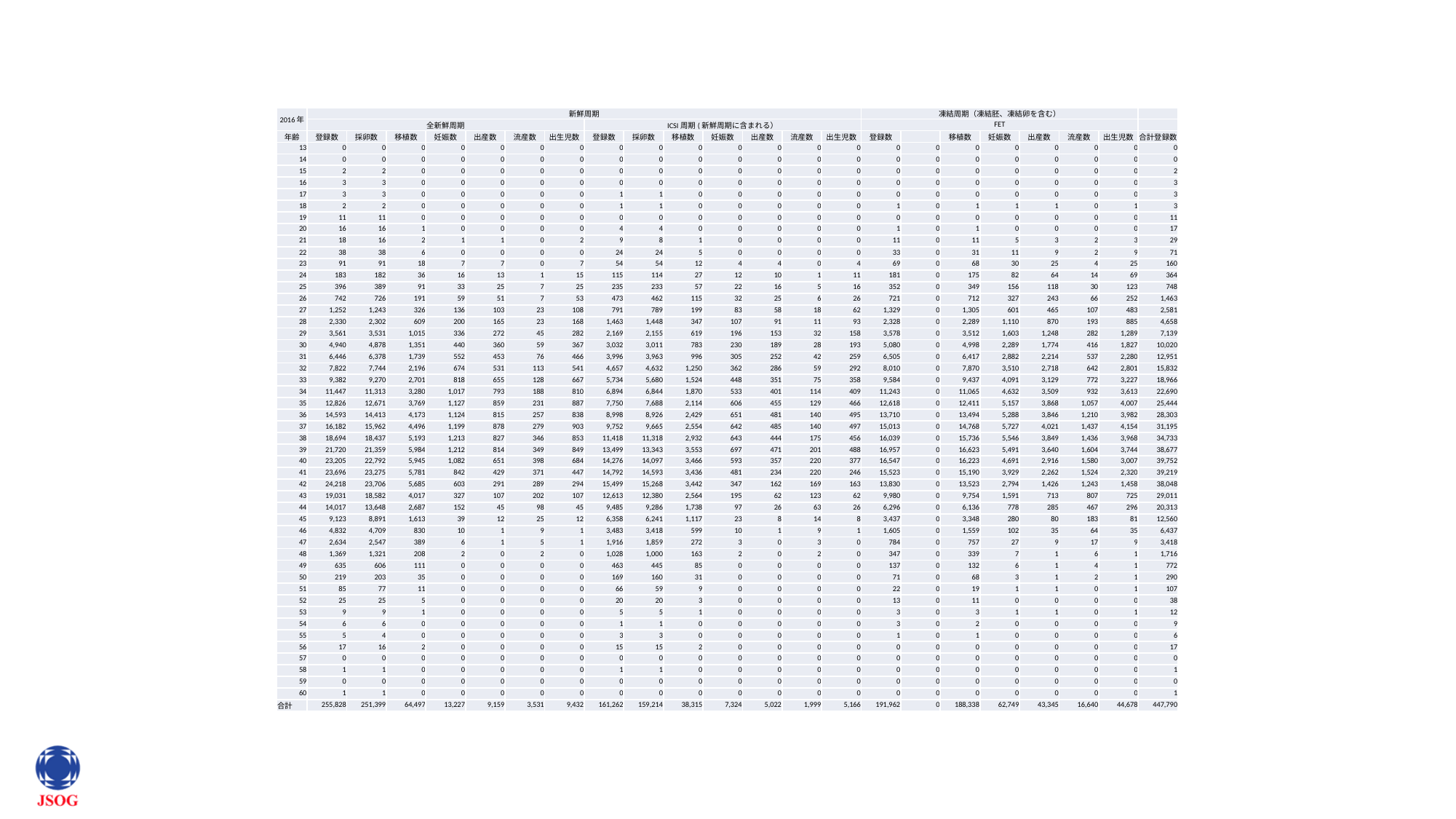

| 2016年 | 新鮮周期 |  |  |  |  |  |  |  |  |  |  |  |  |  | 凍結周期（凍結胚、凍結卵を含む） |  |  |  |  |  |  |  |
| --- | --- | --- | --- | --- | --- | --- | --- | --- | --- | --- | --- | --- | --- | --- | --- | --- | --- | --- | --- | --- | --- | --- |
|  | 全新鮮周期 |  |  |  |  |  |  | ICSI周期(新鮮周期に含まれる） |  |  |  |  |  |  | FET |  |  |  |  |  |  |  |
| 年齢 | 登録数 | 採卵数 | 移植数 | 妊娠数 | 出産数 | 流産数 | 出生児数 | 登録数 | 採卵数 | 移植数 | 妊娠数 | 出産数 | 流産数 | 出生児数 | 登録数 |  | 移植数 | 妊娠数 | 出産数 | 流産数 | 出生児数 | 合計登録数 |
| 13 | 0 | 0 | 0 | 0 | 0 | 0 | 0 | 0 | 0 | 0 | 0 | 0 | 0 | 0 | 0 | 0 | 0 | 0 | 0 | 0 | 0 | 0 |
| 14 | 0 | 0 | 0 | 0 | 0 | 0 | 0 | 0 | 0 | 0 | 0 | 0 | 0 | 0 | 0 | 0 | 0 | 0 | 0 | 0 | 0 | 0 |
| 15 | 2 | 2 | 0 | 0 | 0 | 0 | 0 | 0 | 0 | 0 | 0 | 0 | 0 | 0 | 0 | 0 | 0 | 0 | 0 | 0 | 0 | 2 |
| 16 | 3 | 3 | 0 | 0 | 0 | 0 | 0 | 0 | 0 | 0 | 0 | 0 | 0 | 0 | 0 | 0 | 0 | 0 | 0 | 0 | 0 | 3 |
| 17 | 3 | 3 | 0 | 0 | 0 | 0 | 0 | 1 | 1 | 0 | 0 | 0 | 0 | 0 | 0 | 0 | 0 | 0 | 0 | 0 | 0 | 3 |
| 18 | 2 | 2 | 0 | 0 | 0 | 0 | 0 | 1 | 1 | 0 | 0 | 0 | 0 | 0 | 1 | 0 | 1 | 1 | 1 | 0 | 1 | 3 |
| 19 | 11 | 11 | 0 | 0 | 0 | 0 | 0 | 0 | 0 | 0 | 0 | 0 | 0 | 0 | 0 | 0 | 0 | 0 | 0 | 0 | 0 | 11 |
| 20 | 16 | 16 | 1 | 0 | 0 | 0 | 0 | 4 | 4 | 0 | 0 | 0 | 0 | 0 | 1 | 0 | 1 | 0 | 0 | 0 | 0 | 17 |
| 21 | 18 | 16 | 2 | 1 | 1 | 0 | 2 | 9 | 8 | 1 | 0 | 0 | 0 | 0 | 11 | 0 | 11 | 5 | 3 | 2 | 3 | 29 |
| 22 | 38 | 38 | 6 | 0 | 0 | 0 | 0 | 24 | 24 | 5 | 0 | 0 | 0 | 0 | 33 | 0 | 31 | 11 | 9 | 2 | 9 | 71 |
| 23 | 91 | 91 | 18 | 7 | 7 | 0 | 7 | 54 | 54 | 12 | 4 | 4 | 0 | 4 | 69 | 0 | 68 | 30 | 25 | 4 | 25 | 160 |
| 24 | 183 | 182 | 36 | 16 | 13 | 1 | 15 | 115 | 114 | 27 | 12 | 10 | 1 | 11 | 181 | 0 | 175 | 82 | 64 | 14 | 69 | 364 |
| 25 | 396 | 389 | 91 | 33 | 25 | 7 | 25 | 235 | 233 | 57 | 22 | 16 | 5 | 16 | 352 | 0 | 349 | 156 | 118 | 30 | 123 | 748 |
| 26 | 742 | 726 | 191 | 59 | 51 | 7 | 53 | 473 | 462 | 115 | 32 | 25 | 6 | 26 | 721 | 0 | 712 | 327 | 243 | 66 | 252 | 1,463 |
| 27 | 1,252 | 1,243 | 326 | 136 | 103 | 23 | 108 | 791 | 789 | 199 | 83 | 58 | 18 | 62 | 1,329 | 0 | 1,305 | 601 | 465 | 107 | 483 | 2,581 |
| 28 | 2,330 | 2,302 | 609 | 200 | 165 | 23 | 168 | 1,463 | 1,448 | 347 | 107 | 91 | 11 | 93 | 2,328 | 0 | 2,289 | 1,110 | 870 | 193 | 885 | 4,658 |
| 29 | 3,561 | 3,531 | 1,015 | 336 | 272 | 45 | 282 | 2,169 | 2,155 | 619 | 196 | 153 | 32 | 158 | 3,578 | 0 | 3,512 | 1,603 | 1,248 | 282 | 1,289 | 7,139 |
| 30 | 4,940 | 4,878 | 1,351 | 440 | 360 | 59 | 367 | 3,032 | 3,011 | 783 | 230 | 189 | 28 | 193 | 5,080 | 0 | 4,998 | 2,289 | 1,774 | 416 | 1,827 | 10,020 |
| 31 | 6,446 | 6,378 | 1,739 | 552 | 453 | 76 | 466 | 3,996 | 3,963 | 996 | 305 | 252 | 42 | 259 | 6,505 | 0 | 6,417 | 2,882 | 2,214 | 537 | 2,280 | 12,951 |
| 32 | 7,822 | 7,744 | 2,196 | 674 | 531 | 113 | 541 | 4,657 | 4,632 | 1,250 | 362 | 286 | 59 | 292 | 8,010 | 0 | 7,870 | 3,510 | 2,718 | 642 | 2,801 | 15,832 |
| 33 | 9,382 | 9,270 | 2,701 | 818 | 655 | 128 | 667 | 5,734 | 5,680 | 1,524 | 448 | 351 | 75 | 358 | 9,584 | 0 | 9,437 | 4,091 | 3,129 | 772 | 3,227 | 18,966 |
| 34 | 11,447 | 11,313 | 3,280 | 1,017 | 793 | 188 | 810 | 6,894 | 6,844 | 1,870 | 533 | 401 | 114 | 409 | 11,243 | 0 | 11,065 | 4,632 | 3,509 | 932 | 3,613 | 22,690 |
| 35 | 12,826 | 12,671 | 3,769 | 1,127 | 859 | 231 | 887 | 7,750 | 7,688 | 2,114 | 606 | 455 | 129 | 466 | 12,618 | 0 | 12,411 | 5,157 | 3,868 | 1,057 | 4,007 | 25,444 |
| 36 | 14,593 | 14,413 | 4,173 | 1,124 | 815 | 257 | 838 | 8,998 | 8,926 | 2,429 | 651 | 481 | 140 | 495 | 13,710 | 0 | 13,494 | 5,288 | 3,846 | 1,210 | 3,982 | 28,303 |
| 37 | 16,182 | 15,962 | 4,496 | 1,199 | 878 | 279 | 903 | 9,752 | 9,665 | 2,554 | 642 | 485 | 140 | 497 | 15,013 | 0 | 14,768 | 5,727 | 4,021 | 1,437 | 4,154 | 31,195 |
| 38 | 18,694 | 18,437 | 5,193 | 1,213 | 827 | 346 | 853 | 11,418 | 11,318 | 2,932 | 643 | 444 | 175 | 456 | 16,039 | 0 | 15,736 | 5,546 | 3,849 | 1,436 | 3,968 | 34,733 |
| 39 | 21,720 | 21,359 | 5,984 | 1,212 | 814 | 349 | 849 | 13,499 | 13,343 | 3,553 | 697 | 471 | 201 | 488 | 16,957 | 0 | 16,623 | 5,491 | 3,640 | 1,604 | 3,744 | 38,677 |
| 40 | 23,205 | 22,792 | 5,945 | 1,082 | 651 | 398 | 684 | 14,276 | 14,097 | 3,466 | 593 | 357 | 220 | 377 | 16,547 | 0 | 16,223 | 4,691 | 2,916 | 1,580 | 3,007 | 39,752 |
| 41 | 23,696 | 23,275 | 5,781 | 842 | 429 | 371 | 447 | 14,792 | 14,593 | 3,436 | 481 | 234 | 220 | 246 | 15,523 | 0 | 15,190 | 3,929 | 2,262 | 1,524 | 2,320 | 39,219 |
| 42 | 24,218 | 23,706 | 5,685 | 603 | 291 | 289 | 294 | 15,499 | 15,268 | 3,442 | 347 | 162 | 169 | 163 | 13,830 | 0 | 13,523 | 2,794 | 1,426 | 1,243 | 1,458 | 38,048 |
| 43 | 19,031 | 18,582 | 4,017 | 327 | 107 | 202 | 107 | 12,613 | 12,380 | 2,564 | 195 | 62 | 123 | 62 | 9,980 | 0 | 9,754 | 1,591 | 713 | 807 | 725 | 29,011 |
| 44 | 14,017 | 13,648 | 2,687 | 152 | 45 | 98 | 45 | 9,485 | 9,286 | 1,738 | 97 | 26 | 63 | 26 | 6,296 | 0 | 6,136 | 778 | 285 | 467 | 296 | 20,313 |
| 45 | 9,123 | 8,891 | 1,613 | 39 | 12 | 25 | 12 | 6,358 | 6,241 | 1,117 | 23 | 8 | 14 | 8 | 3,437 | 0 | 3,348 | 280 | 80 | 183 | 81 | 12,560 |
| 46 | 4,832 | 4,709 | 830 | 10 | 1 | 9 | 1 | 3,483 | 3,418 | 599 | 10 | 1 | 9 | 1 | 1,605 | 0 | 1,559 | 102 | 35 | 64 | 35 | 6,437 |
| 47 | 2,634 | 2,547 | 389 | 6 | 1 | 5 | 1 | 1,916 | 1,859 | 272 | 3 | 0 | 3 | 0 | 784 | 0 | 757 | 27 | 9 | 17 | 9 | 3,418 |
| 48 | 1,369 | 1,321 | 208 | 2 | 0 | 2 | 0 | 1,028 | 1,000 | 163 | 2 | 0 | 2 | 0 | 347 | 0 | 339 | 7 | 1 | 6 | 1 | 1,716 |
| 49 | 635 | 606 | 111 | 0 | 0 | 0 | 0 | 463 | 445 | 85 | 0 | 0 | 0 | 0 | 137 | 0 | 132 | 6 | 1 | 4 | 1 | 772 |
| 50 | 219 | 203 | 35 | 0 | 0 | 0 | 0 | 169 | 160 | 31 | 0 | 0 | 0 | 0 | 71 | 0 | 68 | 3 | 1 | 2 | 1 | 290 |
| 51 | 85 | 77 | 11 | 0 | 0 | 0 | 0 | 66 | 59 | 9 | 0 | 0 | 0 | 0 | 22 | 0 | 19 | 1 | 1 | 0 | 1 | 107 |
| 52 | 25 | 25 | 5 | 0 | 0 | 0 | 0 | 20 | 20 | 3 | 0 | 0 | 0 | 0 | 13 | 0 | 11 | 0 | 0 | 0 | 0 | 38 |
| 53 | 9 | 9 | 1 | 0 | 0 | 0 | 0 | 5 | 5 | 1 | 0 | 0 | 0 | 0 | 3 | 0 | 3 | 1 | 1 | 0 | 1 | 12 |
| 54 | 6 | 6 | 0 | 0 | 0 | 0 | 0 | 1 | 1 | 0 | 0 | 0 | 0 | 0 | 3 | 0 | 2 | 0 | 0 | 0 | 0 | 9 |
| 55 | 5 | 4 | 0 | 0 | 0 | 0 | 0 | 3 | 3 | 0 | 0 | 0 | 0 | 0 | 1 | 0 | 1 | 0 | 0 | 0 | 0 | 6 |
| 56 | 17 | 16 | 2 | 0 | 0 | 0 | 0 | 15 | 15 | 2 | 0 | 0 | 0 | 0 | 0 | 0 | 0 | 0 | 0 | 0 | 0 | 17 |
| 57 | 0 | 0 | 0 | 0 | 0 | 0 | 0 | 0 | 0 | 0 | 0 | 0 | 0 | 0 | 0 | 0 | 0 | 0 | 0 | 0 | 0 | 0 |
| 58 | 1 | 1 | 0 | 0 | 0 | 0 | 0 | 1 | 1 | 0 | 0 | 0 | 0 | 0 | 0 | 0 | 0 | 0 | 0 | 0 | 0 | 1 |
| 59 | 0 | 0 | 0 | 0 | 0 | 0 | 0 | 0 | 0 | 0 | 0 | 0 | 0 | 0 | 0 | 0 | 0 | 0 | 0 | 0 | 0 | 0 |
| 60 | 1 | 1 | 0 | 0 | 0 | 0 | 0 | 0 | 0 | 0 | 0 | 0 | 0 | 0 | 0 | 0 | 0 | 0 | 0 | 0 | 0 | 1 |
| 合計 | 255,828 | 251,399 | 64,497 | 13,227 | 9,159 | 3,531 | 9,432 | 161,262 | 159,214 | 38,315 | 7,324 | 5,022 | 1,999 | 5,166 | 191,962 | 0 | 188,338 | 62,749 | 43,345 | 16,640 | 44,678 | 447,790 |